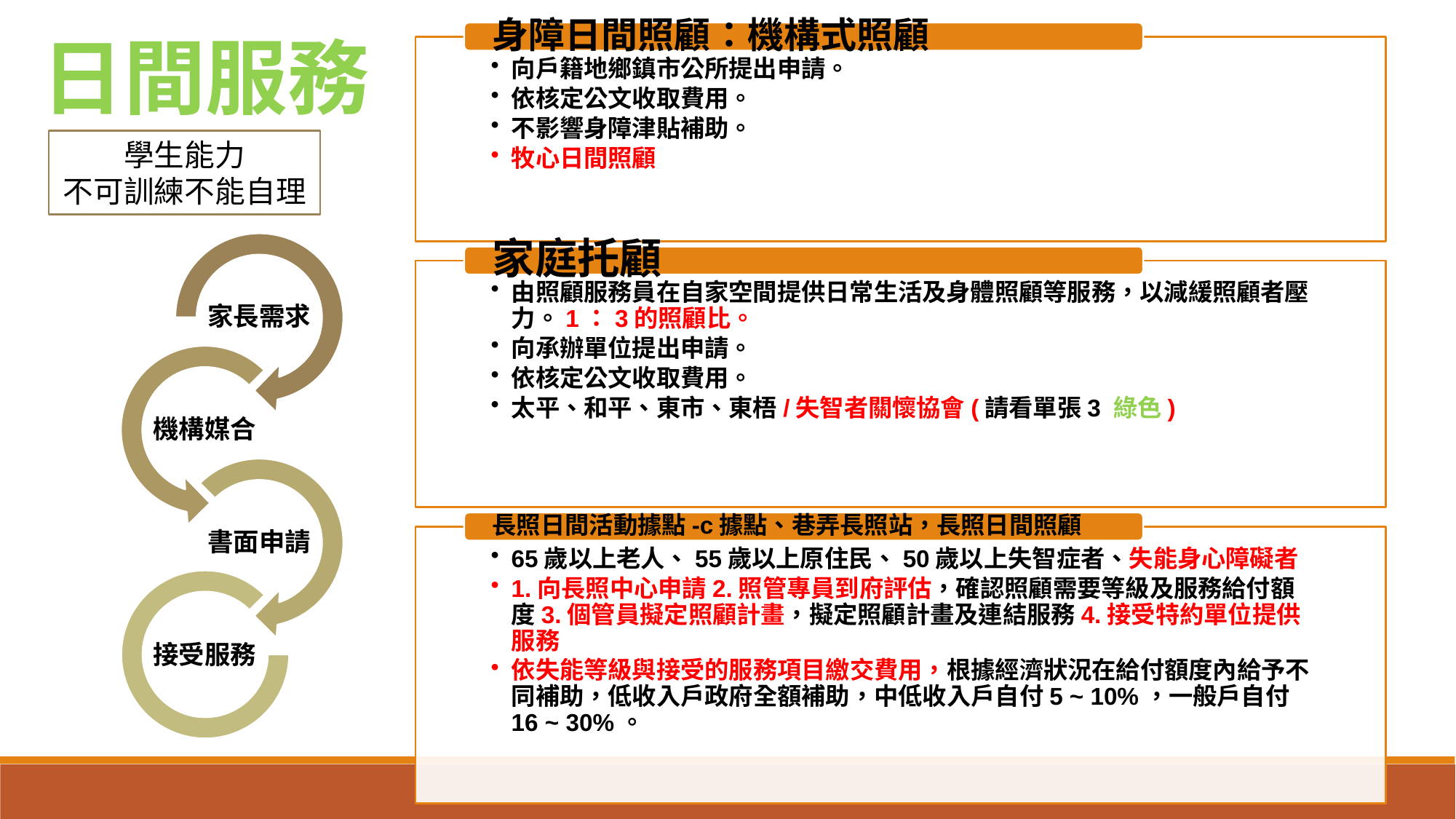

日間服務
向戶籍地鄉鎮市公所提出申請。
依核定公文收取費用。
不影響身障津貼補助。
牧心日間照顧
身障日間照顧：機構式照顧
由照顧服務員在自家空間提供日常生活及身體照顧等服務，以減緩照顧者壓力。1：3的照顧比。
向承辦單位提出申請。
依核定公文收取費用。
太平、和平、東市、東梧/失智者關懷協會(請看單張3 綠色)
家庭托顧
65歲以上老人、55歲以上原住民、50歲以上失智症者、失能身心障礙者
1.向長照中心申請2.照管專員到府評估，確認照顧需要等級及服務給付額度3.個管員擬定照顧計畫，擬定照顧計畫及連結服務4.接受特約單位提供服務
依失能等級與接受的服務項目繳交費用，根據經濟狀況在給付額度內給予不同補助，低收入戶政府全額補助，中低收入戶自付5 ~ 10%，一般戶自付16 ~ 30%。
長照日間活動據點-c據點、巷弄長照站，長照日間照顧
家長需求
機構媒合
書面申請
接受服務
學生能力
不可訓練不能自理